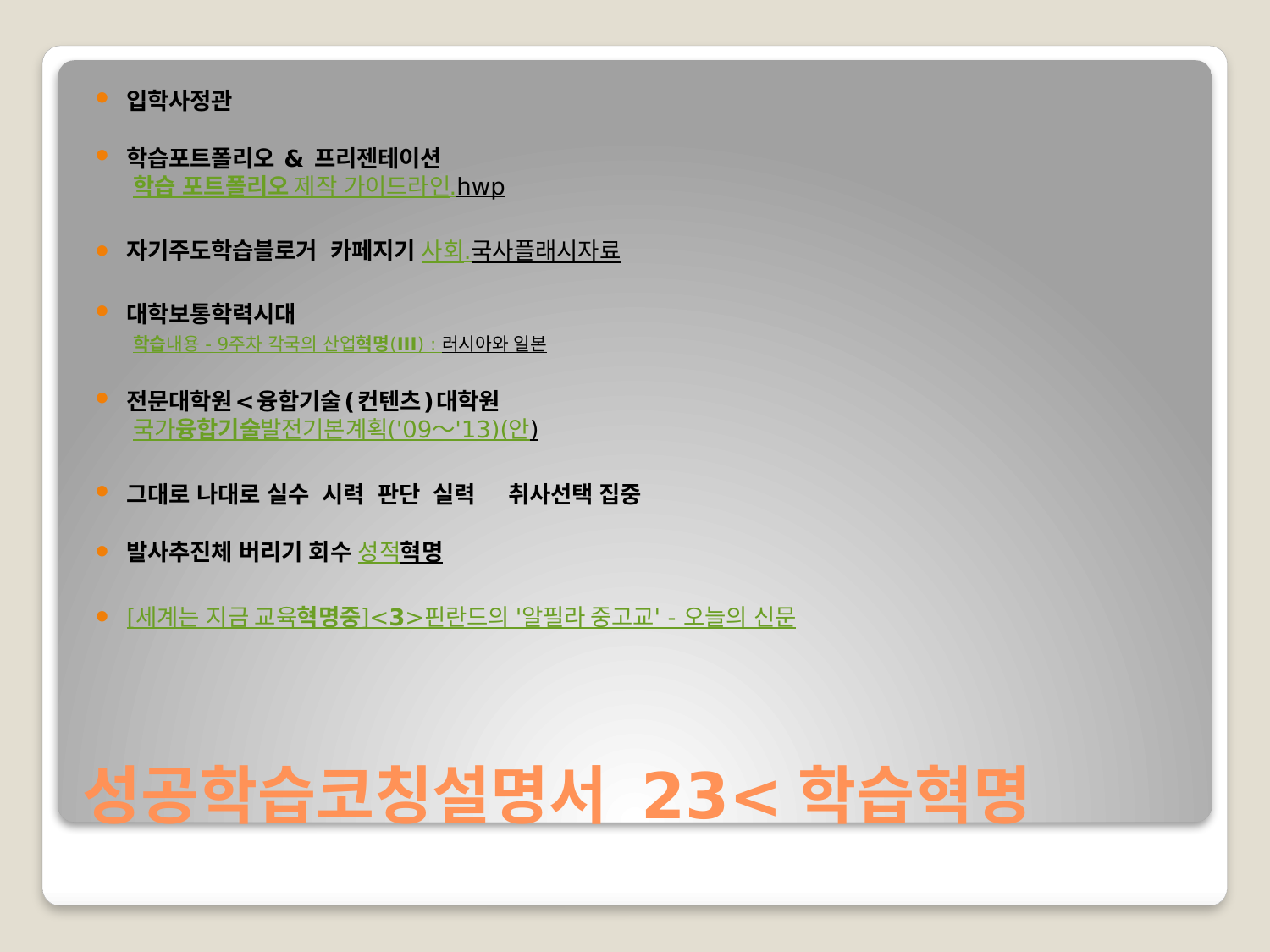

입학사정관
학습포트폴리오 & 프리젠테이션 
 학습 포트폴리오 제작 가이드라인.hwp

자기주도학습블로거  카페지기 사회.국사플래시자료
대학보통학력시대 
 학습내용 - 9주차 각국의 산업혁명(III) : 러시아와 일본

전문대학원<융합기술(컨텐츠)대학원 
 국가융합기술발전기본계획('09～'13)(안)

그대로 나대로 실수  시력  판단  실력     취사선택 집중
발사추진체 버리기 회수 성적혁명

[세계는 지금 교육혁명중]<3>핀란드의 '알필라 중고교' - 오늘의 신문

# 성공학습코칭설명서 23<학습혁명